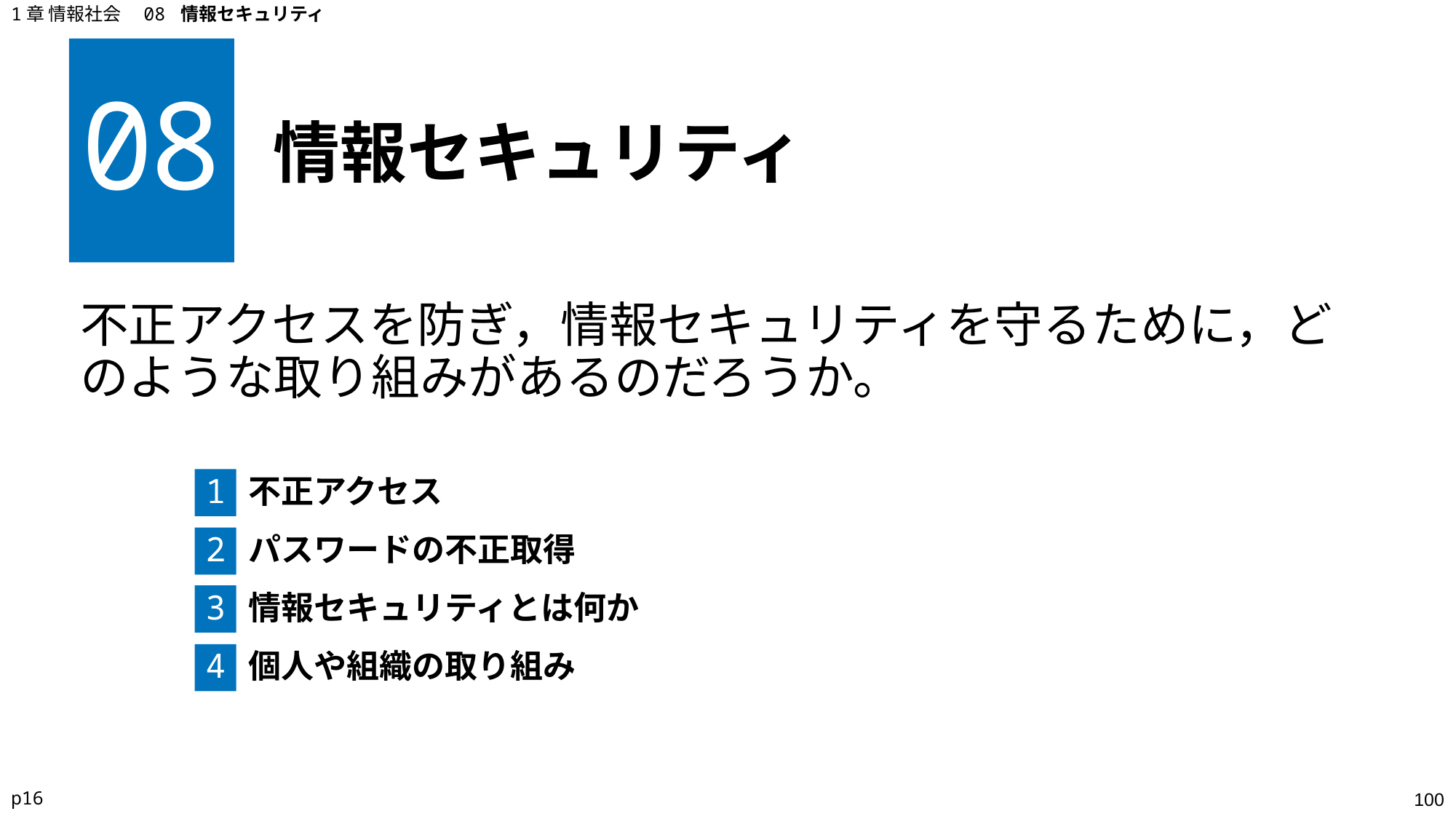

1章 情報社会　08 情報セキュリティ
08
# 情報セキュリティ
不正アクセスを防ぎ，情報セキュリティを守るために，どのような取り組みがあるのだろうか。

1

不正アクセス
2

パスワードの不正取得
3

情報セキュリティとは何か
4

個人や組織の取り組み
p16
100